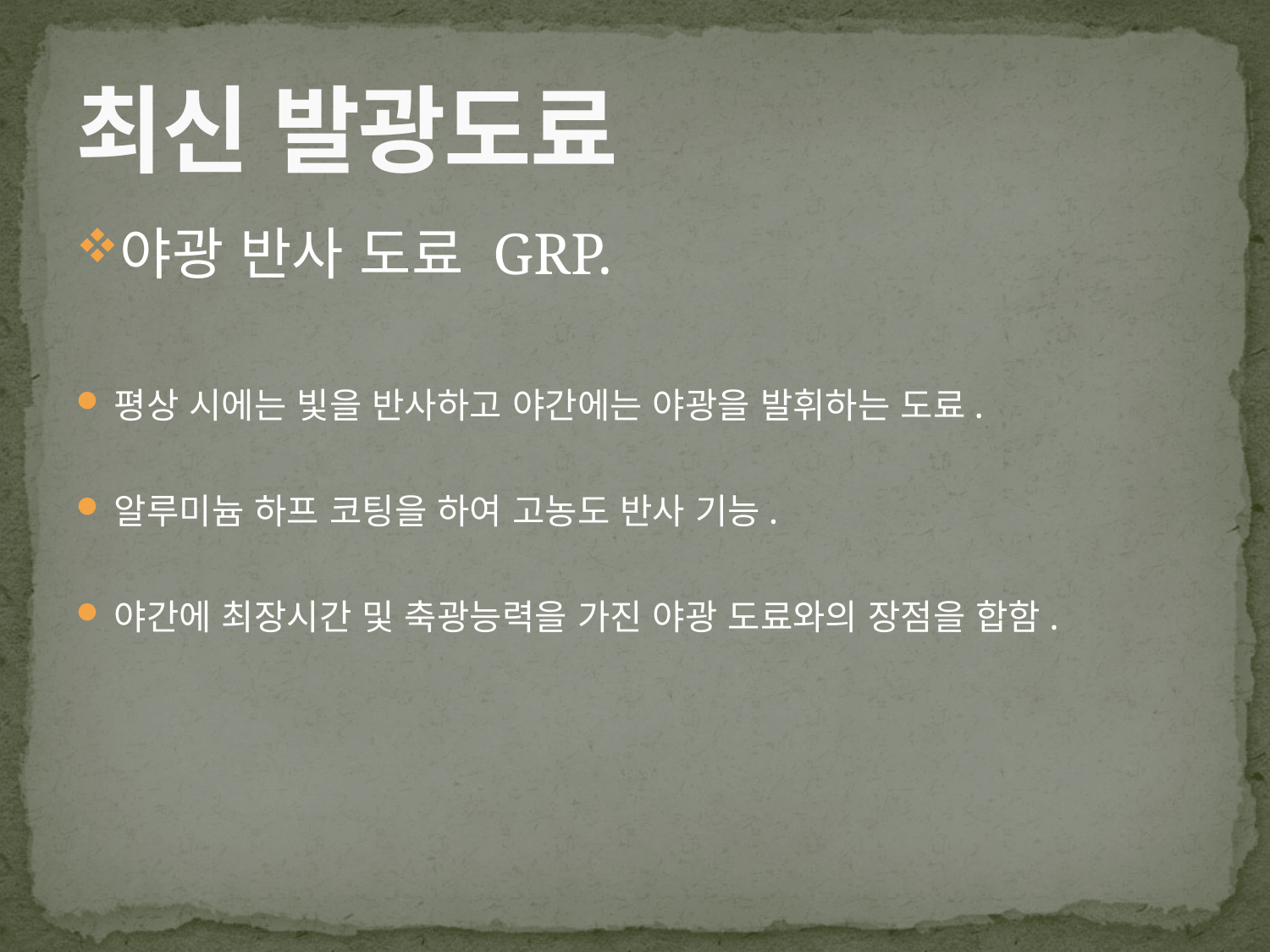

# 최신 발광도료
야광 반사 도료 GRP.

평상 시에는 빛을 반사하고 야간에는 야광을 발휘하는 도료.

알루미늄 하프 코팅을 하여 고농도 반사 기능.

야간에 최장시간 및 축광능력을 가진 야광 도료와의 장점을 합함.